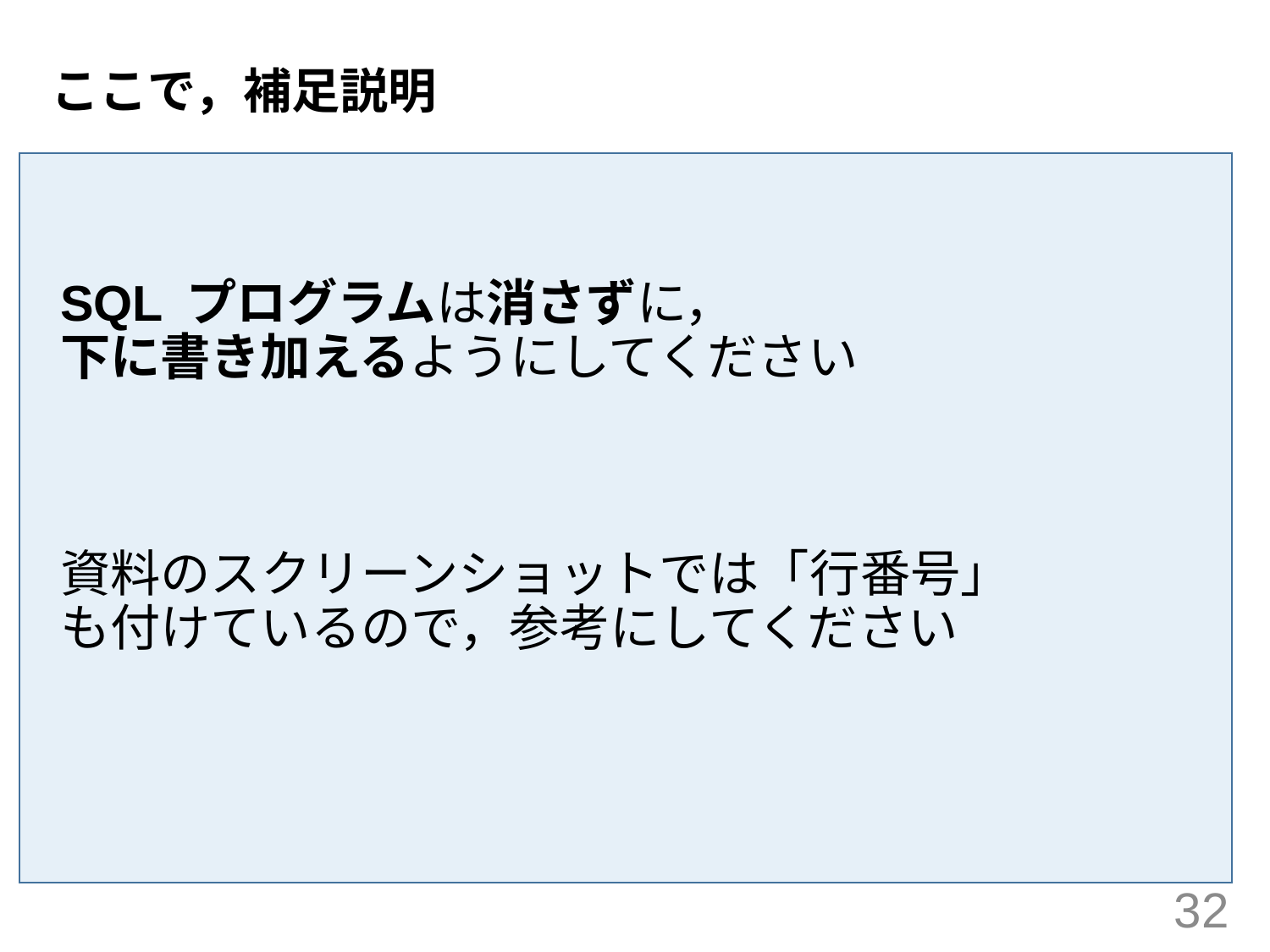

# ここで，補足説明

SQL プログラムは消さずに，
下に書き加えるようにしてください

資料のスクリーンショットでは「行番号」
も付けているので，参考にしてください

32